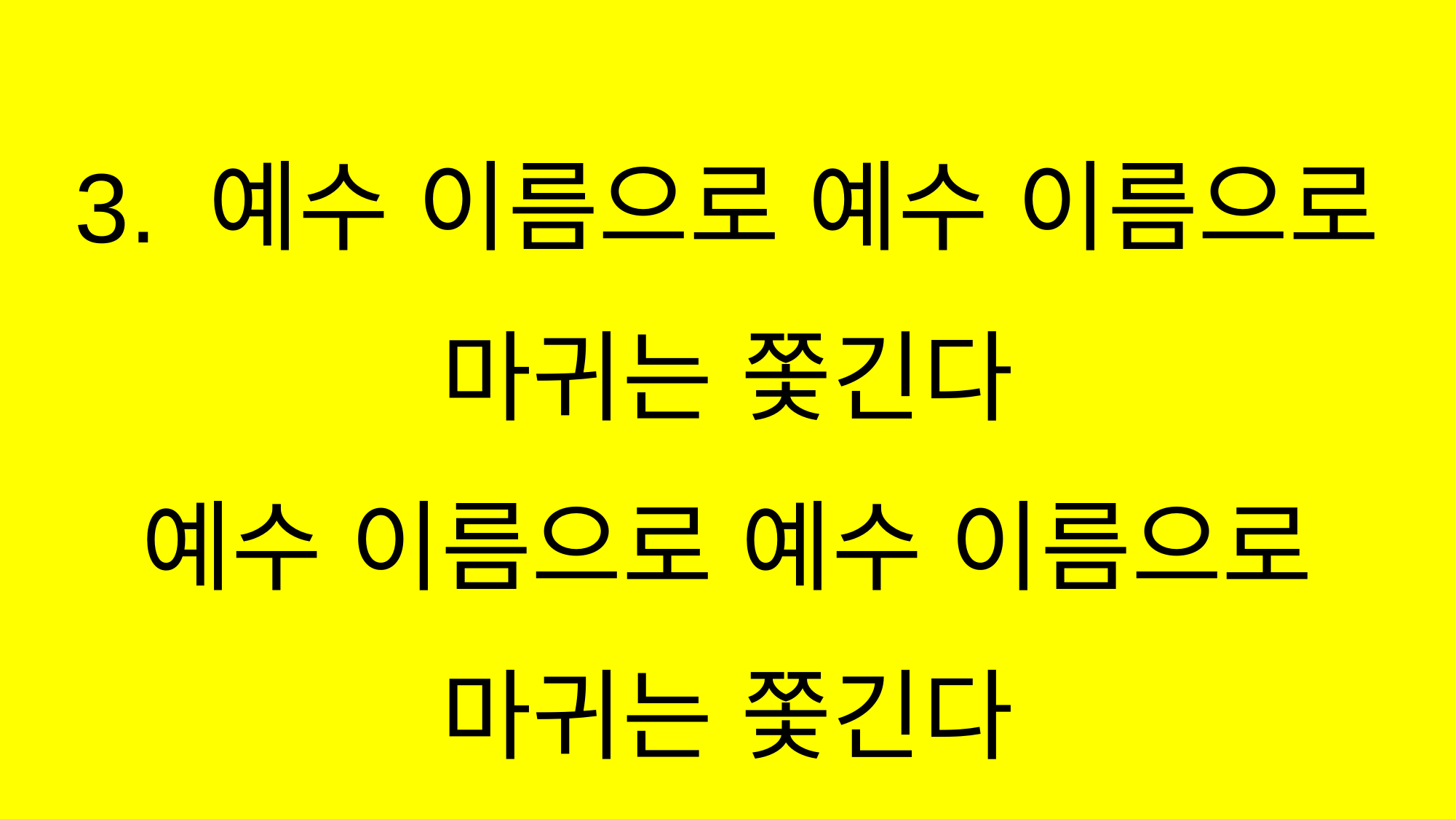

#
3. 예수 이름으로 예수 이름으로

마귀는 쫓긴다

예수 이름으로 예수 이름으로

마귀는 쫓긴다